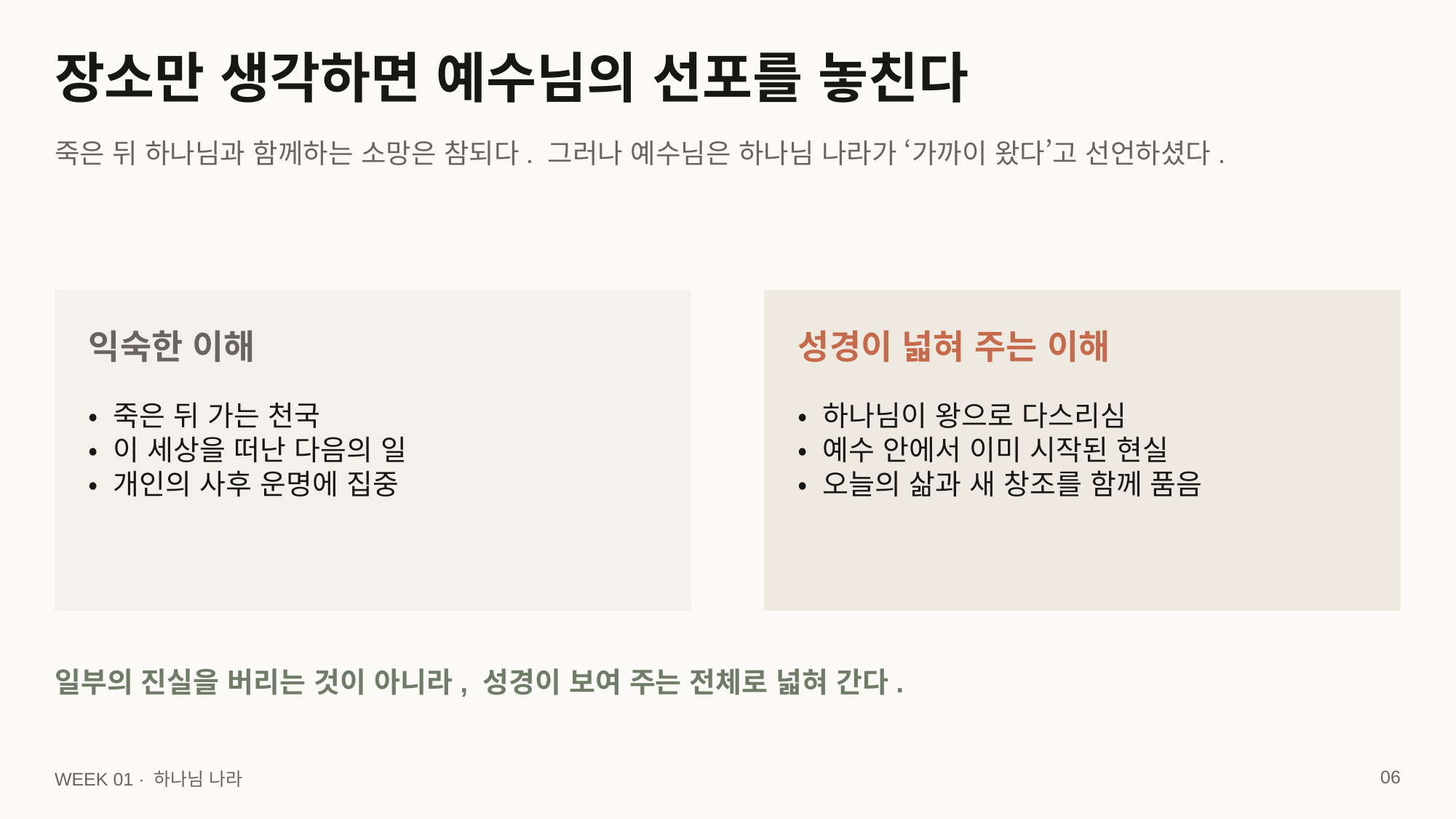

장소만 생각하면 예수님의 선포를 놓친다
죽은 뒤 하나님과 함께하는 소망은 참되다. 그러나 예수님은 하나님 나라가 ‘가까이 왔다’고 선언하셨다.

익숙한 이해
성경이 넓혀 주는 이해
• 죽은 뒤 가는 천국
• 이 세상을 떠난 다음의 일
• 개인의 사후 운명에 집중
• 하나님이 왕으로 다스리심
• 예수 안에서 이미 시작된 현실
• 오늘의 삶과 새 창조를 함께 품음
일부의 진실을 버리는 것이 아니라, 성경이 보여 주는 전체로 넓혀 간다.
06
WEEK 01 · 하나님 나라